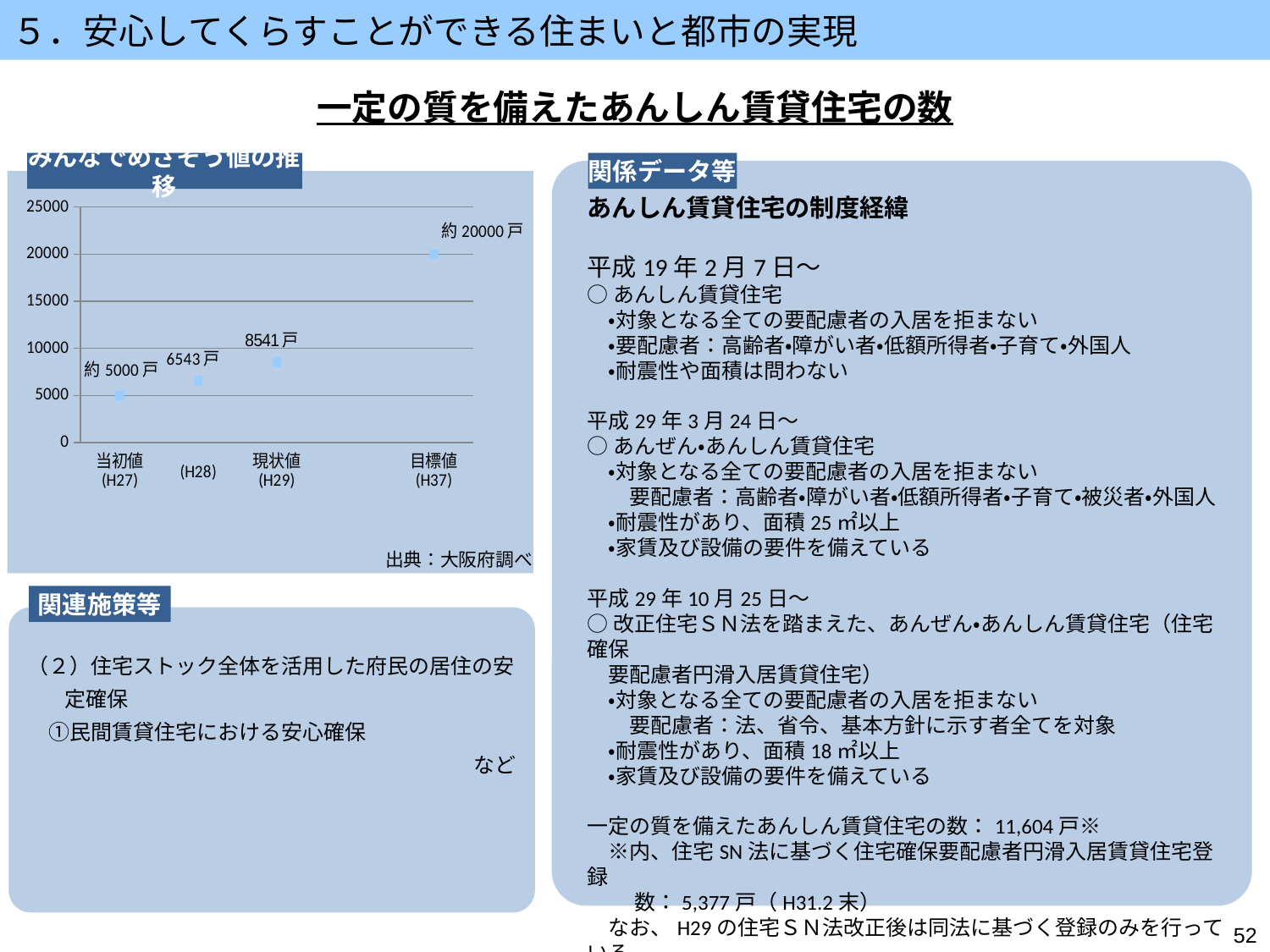

５．安心してくらすことができる住まいと都市の実現
一定の質を備えたあんしん賃貸住宅の数
みんなでめざそう値の推移
関係データ等

あんしん賃貸住宅の制度経緯

平成19年2月7日～
○あんしん賃貸住宅
　・対象となる全ての要配慮者の入居を拒まない
　・要配慮者：高齢者・障がい者・低額所得者・子育て・外国人
　・耐震性や面積は問わない

平成29年3月24日～
○あんぜん・あんしん賃貸住宅
　・対象となる全ての要配慮者の入居を拒まない
　　要配慮者：高齢者・障がい者・低額所得者・子育て・被災者・外国人
　・耐震性があり、面積25㎡以上
　・家賃及び設備の要件を備えている

平成29年10月25日～
○改正住宅ＳＮ法を踏まえた、あんぜん・あんしん賃貸住宅（住宅確保
　要配慮者円滑入居賃貸住宅）
　・対象となる全ての要配慮者の入居を拒まない
　　要配慮者：法、省令、基本方針に示す者全てを対象
　・耐震性があり、面積18㎡以上
　・家賃及び設備の要件を備えている

一定の質を備えたあんしん賃貸住宅の数：11,604戸※
　※内、住宅SN法に基づく住宅確保要配慮者円滑入居賃貸住宅登録
　 　数：5,377戸（H31.2末）
　なお、H29の住宅ＳＮ法改正後は同法に基づく登録のみを行っている。

### Chart

| Category |  |
|---|---|
| 当初値
(H27) | 5000.0 |
|
(H28) | 6543.0 |
| 現状値
(H29) | 8541.0 |
|  | None |
| 目標値
(H37) | 20000.0 |出典：大阪府調べ
関連施策等

（２）住宅ストック全体を活用した府民の居住の安定確保
　①民間賃貸住宅における安心確保
など
52